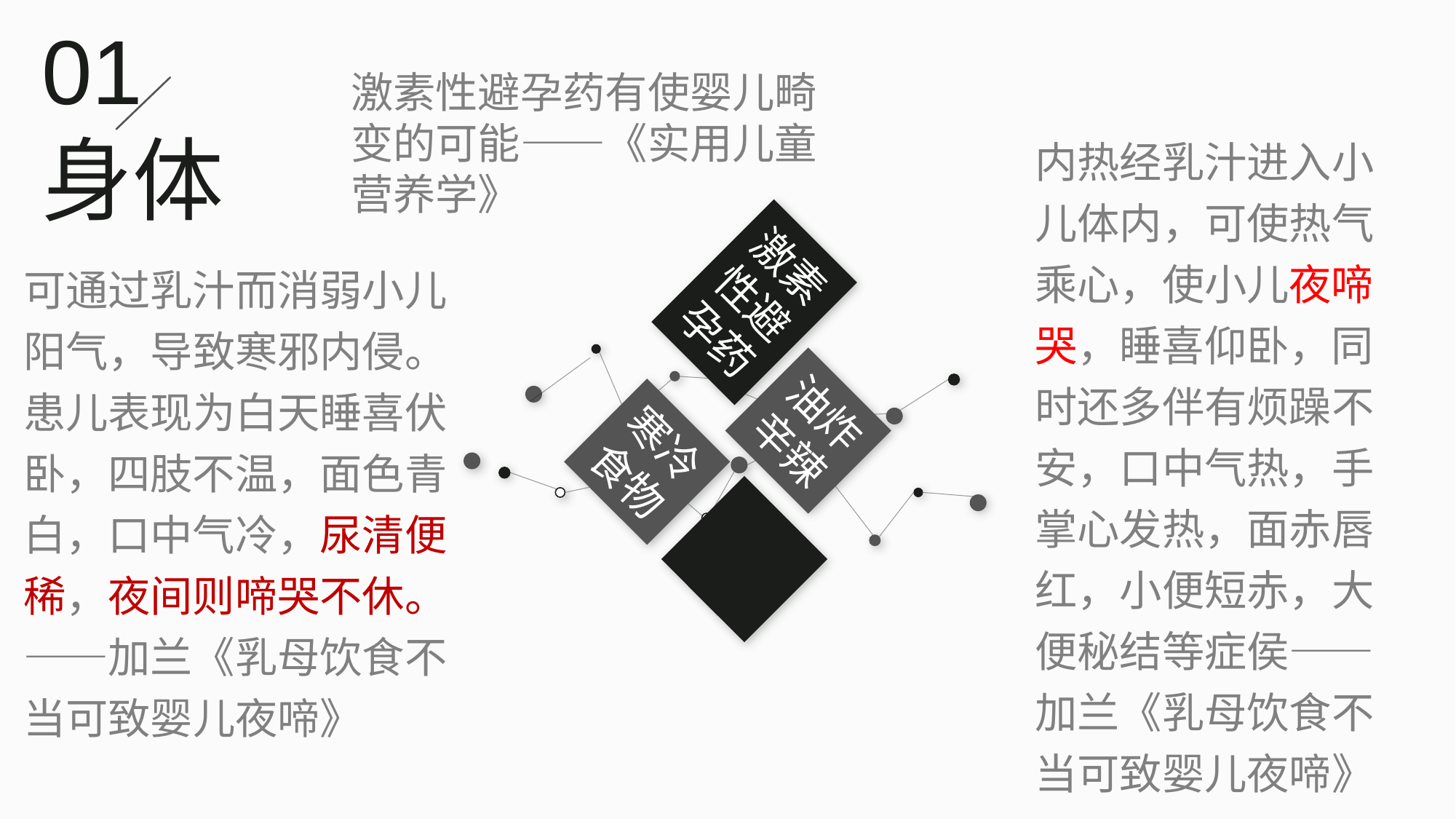

01
身体
激素性避孕药有使婴儿畸变的可能——《实用儿童营养学》
内热经乳汁进入小儿体内，可使热气乘心，使小儿夜啼哭，睡喜仰卧，同时还多伴有烦躁不安，口中气热，手掌心发热，面赤唇红，小便短赤，大便秘结等症侯——加兰《乳母饮食不当可致婴儿夜啼》

激素性避孕药
可通过乳汁而消弱小儿阳气，导致寒邪内侵。患儿表现为白天睡喜伏卧，四肢不温，面色青白，口中气冷，尿清便稀，夜间则啼哭不休。——加兰《乳母饮食不当可致婴儿夜啼》

油炸辛辣

寒冷食物